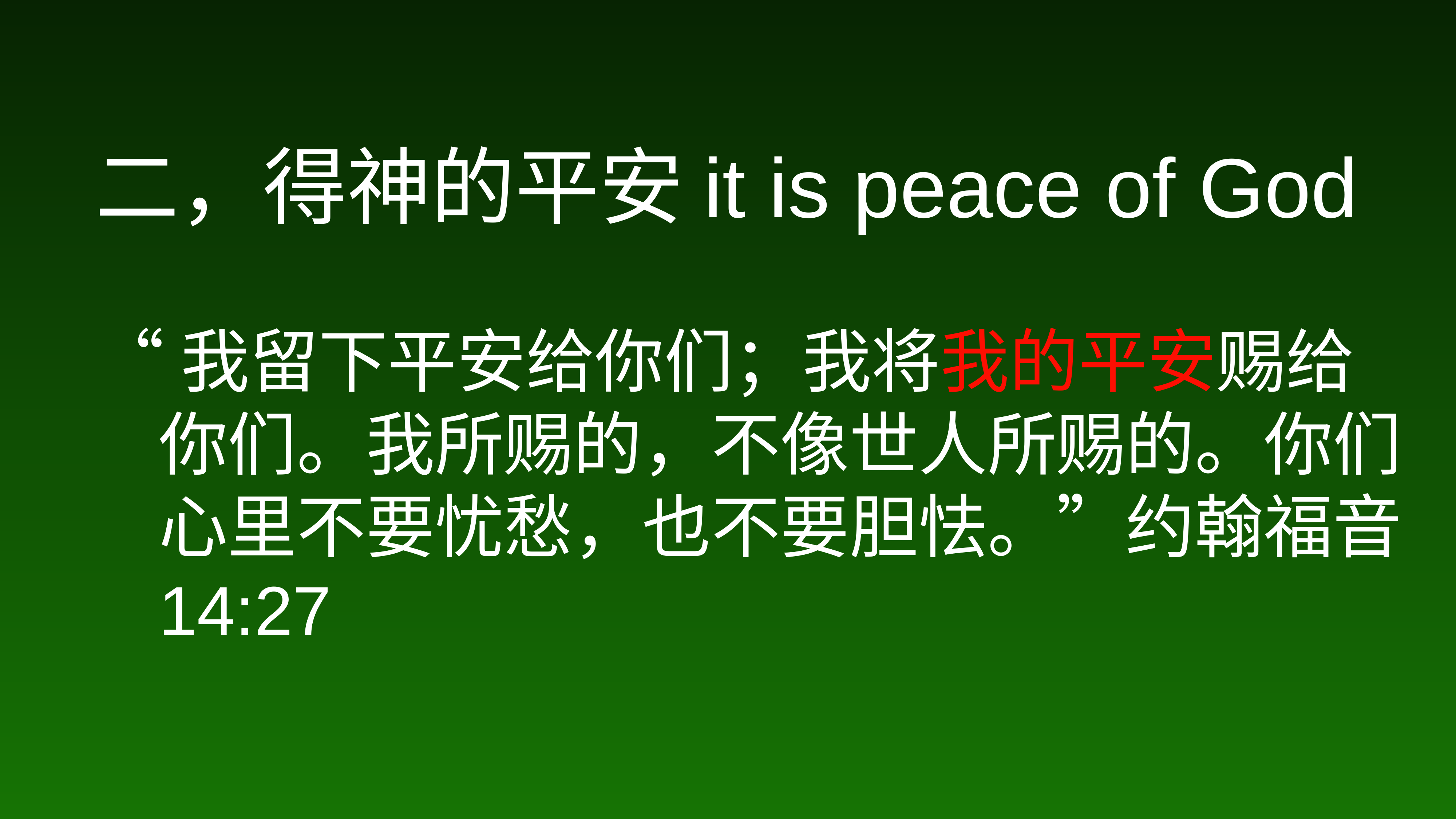

# 二，得神的平安it is peace of God

“我留下平安给你们；我将我的平安赐给你们。我所赐的，不像世人所赐的。你们心里不要忧愁，也不要胆怯。”约翰福音 14:27